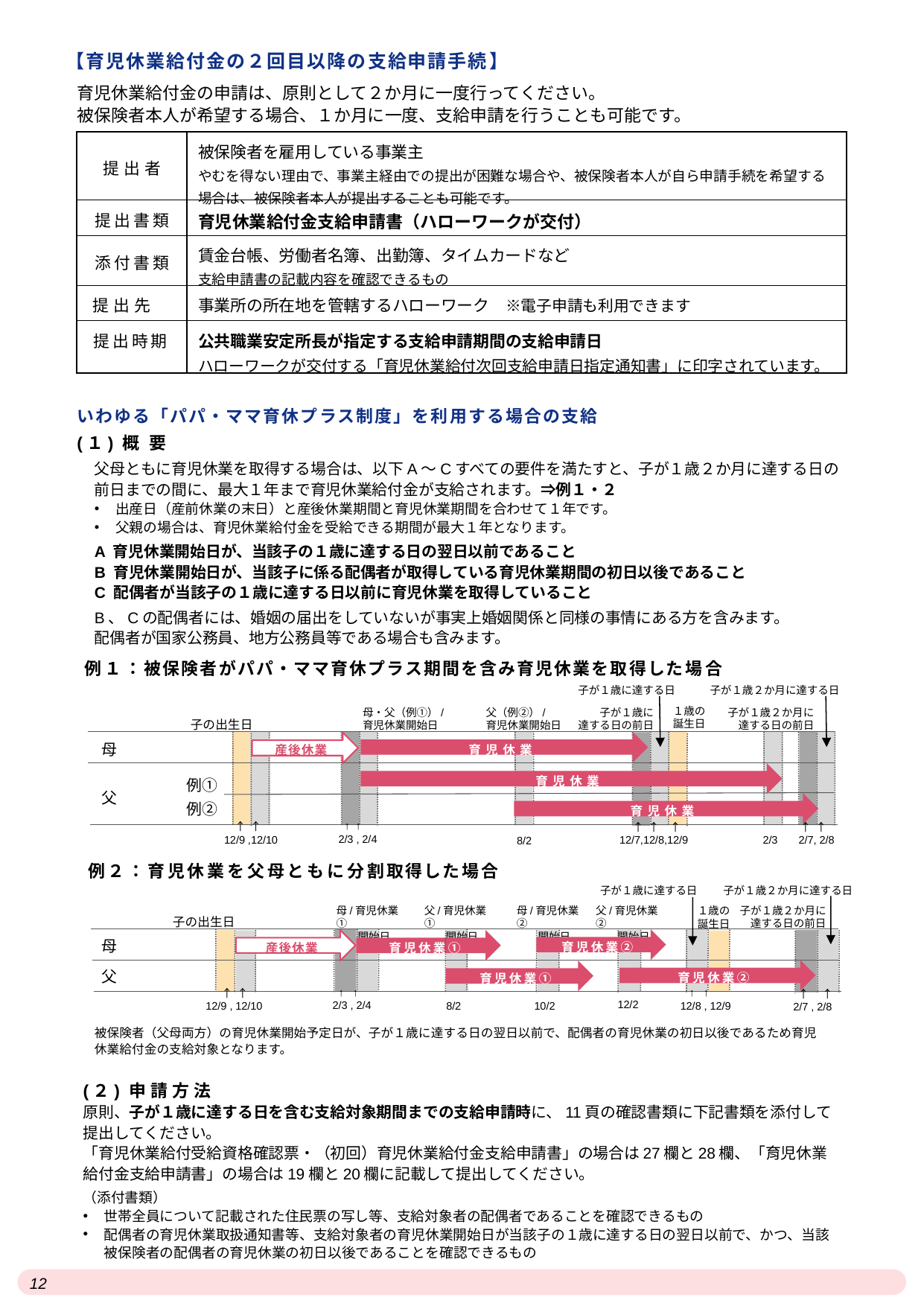

【育児休業給付金の２回目以降の支給申請手続】
育児休業給付金の申請は、原則として２か月に一度行ってください。
被保険者本人が希望する場合、１か月に一度、支給申請を行うことも可能です。
| 提出者 | 被保険者を雇用している事業主 やむを得ない理由で、事業主経由での提出が困難な場合や、被保険者本人が自ら申請手続を希望する場合は、被保険者本人が提出することも可能です。 |
| --- | --- |
| 提出書類 | 育児休業給付金支給申請書（ハローワークが交付） |
| 添付書類 | 賃金台帳、労働者名簿、出勤簿、タイムカードなど 支給申請書の記載内容を確認できるもの |
| 提出先 | 事業所の所在地を管轄するハローワーク　※電子申請も利用できます |
| 提出時期 | 公共職業安定所長が指定する支給申請期間の支給申請日 ハローワークが交付する「育児休業給付次回支給申請日指定通知書」に印字されています。 |
いわゆる「パパ・ママ育休プラス制度」を利用する場合の支給
(１) 概要
父母ともに育児休業を取得する場合は、以下A～Cすべての要件を満たすと、子が１歳２か月に達する日の
前日までの間に、最大１年まで育児休業給付金が支給されます。⇒例１・２
出産日（産前休業の末日）と産後休業期間と育児休業期間を合わせて１年です。
父親の場合は、育児休業給付金を受給できる期間が最大１年となります。
A 育児休業開始日が、当該子の１歳に達する日の翌日以前であること
B 育児休業開始日が、当該子に係る配偶者が取得している育児休業期間の初日以後であること
C 配偶者が当該子の１歳に達する日以前に育児休業を取得していること
B、Cの配偶者には、婚姻の届出をしていないが事実上婚姻関係と同様の事情にある方を含みます。
配偶者が国家公務員、地方公務員等である場合も含みます。
例１：被保険者がパパ・ママ育休プラス期間を含み育児休業を取得した場合
子が１歳に達する日
子が１歳２か月に達する日
１歳の
誕生日
母・父（例①）/
育児休業開始日
父（例②）/
育児休業開始日
子が１歳に
達する日の前日
子が１歳２か月に
達する日の前日
子の出生日

育児休業

母
産後休業
育児休業
例①
例②
父
育児休業
  ↑  ↑
2/3 , 2/4
　↑  ↑
12/9 ,12/10
　　　  ↑  ↑
2/3　  2/7, 2/8
　 ↑  ↑　↑
12/7,12/8,12/9
8/2
例２：育児休業を父母ともに分割取得した場合
子が１歳に達する日
子が１歳２か月に達する日
母/育児休業①
　　開始日
父/育児休業①
　　開始日
母/育児休業②
　　開始日
父/育児休業②
　　開始日
子が１歳２か月に
達する日の前日
１歳の
誕生日
子の出生日

育児休業②

産後休業
育児休業①

母
育児休業②
育児休業①
父
  ↑   ↑
2/3 , 2/4
   ↑   ↑
12/8 , 12/9
 　↑  ↑
12/9 , 12/10
  ↑　↑
2/7 , 2/8
12/2
10/2
8/2
被保険者（父母両方）の育児休業開始予定日が、子が１歳に達する日の翌日以前で、配偶者の育児休業の初日以後であるため育児休業給付金の支給対象となります。
(２) 申請方法
原則、子が１歳に達する日を含む支給対象期間までの支給申請時に、11頁の確認書類に下記書類を添付して提出してください。
「育児休業給付受給資格確認票・（初回）育児休業給付金支給申請書」の場合は27欄と28欄、「育児休業給付金支給申請書」の場合は19欄と20欄に記載して提出してください。
（添付書類）
世帯全員について記載された住民票の写し等、支給対象者の配偶者であることを確認できるもの
配偶者の育児休業取扱通知書等、支給対象者の育児休業開始日が当該子の１歳に達する日の翌日以前で、かつ、当該
被保険者の配偶者の育児休業の初日以後であることを確認できるもの
12